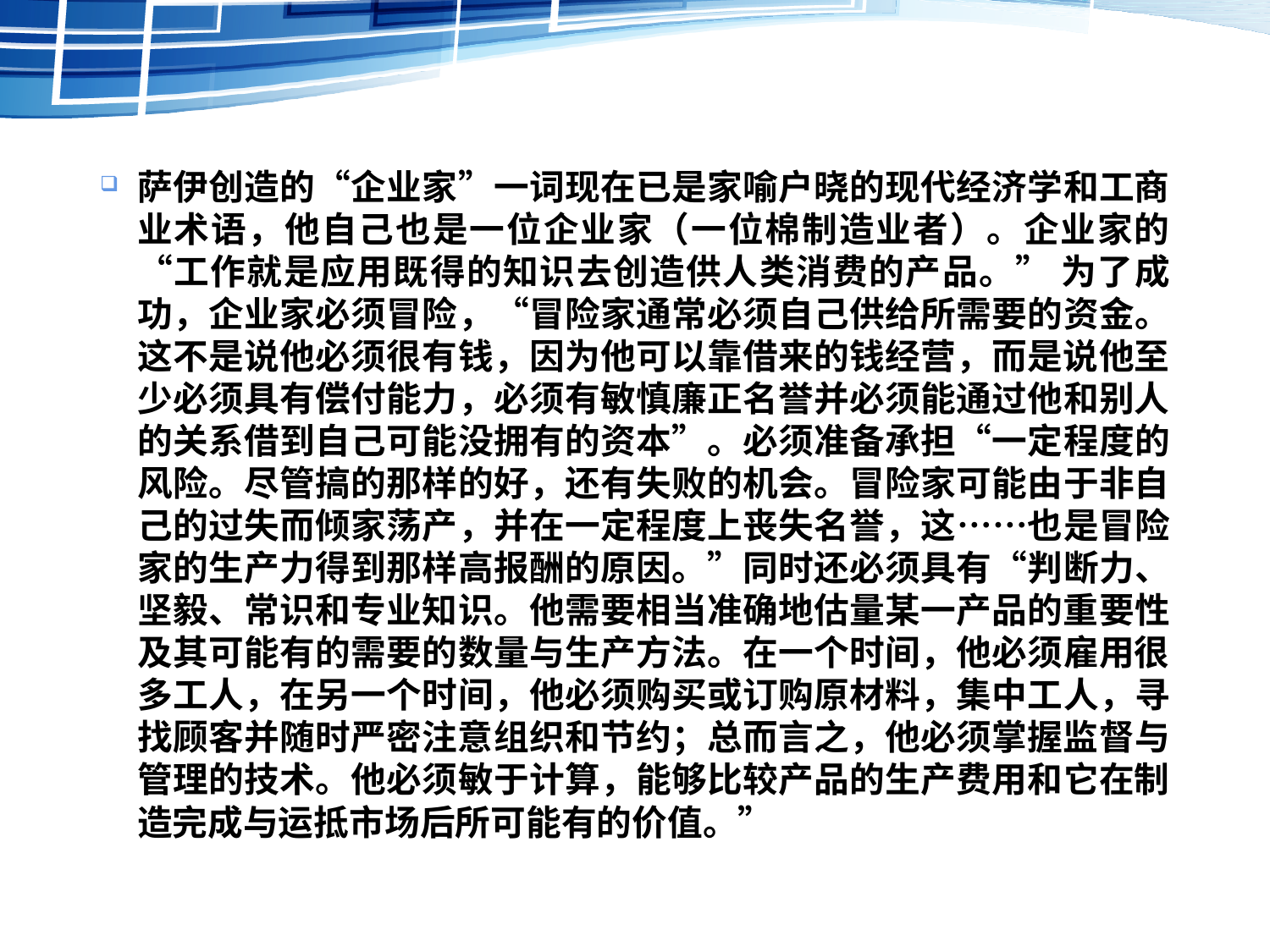

萨伊创造的“企业家”一词现在已是家喻户晓的现代经济学和工商业术语，他自己也是一位企业家（一位棉制造业者）。企业家的“工作就是应用既得的知识去创造供人类消费的产品。” 为了成功，企业家必须冒险，“冒险家通常必须自己供给所需要的资金。这不是说他必须很有钱，因为他可以靠借来的钱经营，而是说他至少必须具有偿付能力，必须有敏慎廉正名誉并必须能通过他和别人的关系借到自己可能没拥有的资本”。必须准备承担“一定程度的风险。尽管搞的那样的好，还有失败的机会。冒险家可能由于非自己的过失而倾家荡产，并在一定程度上丧失名誉，这……也是冒险家的生产力得到那样高报酬的原因。”同时还必须具有“判断力、坚毅、常识和专业知识。他需要相当准确地估量某一产品的重要性及其可能有的需要的数量与生产方法。在一个时间，他必须雇用很多工人，在另一个时间，他必须购买或订购原材料，集中工人，寻找顾客并随时严密注意组织和节约；总而言之，他必须掌握监督与管理的技术。他必须敏于计算，能够比较产品的生产费用和它在制造完成与运抵市场后所可能有的价值。”